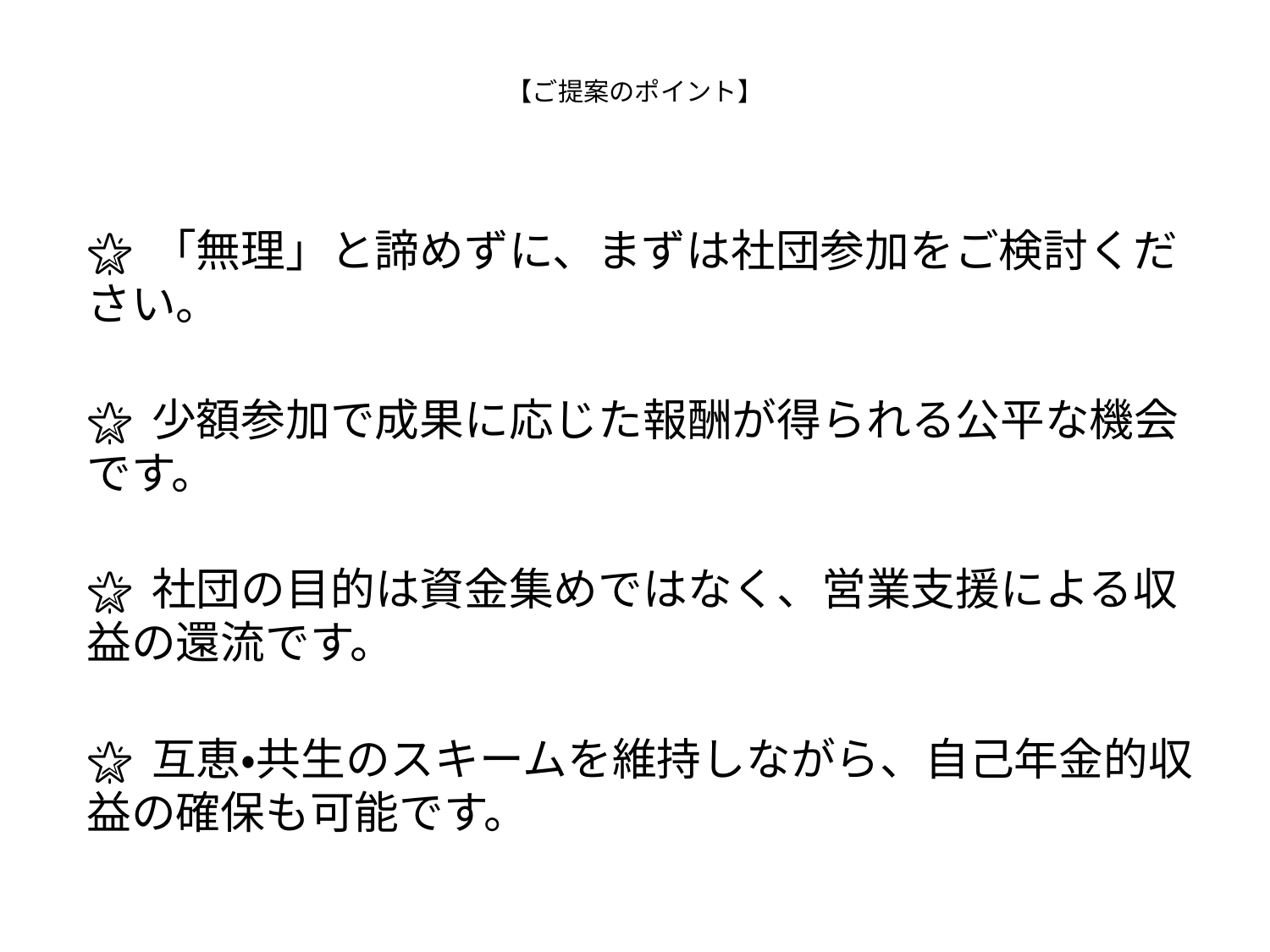

# 【ご提案のポイント】
🌟 「無理」と諦めずに、まずは社団参加をご検討ください。
🌟 少額参加で成果に応じた報酬が得られる公平な機会です。
🌟 社団の目的は資金集めではなく、営業支援による収益の還流です。
🌟 互恵・共生のスキームを維持しながら、自己年金的収益の確保も可能です。